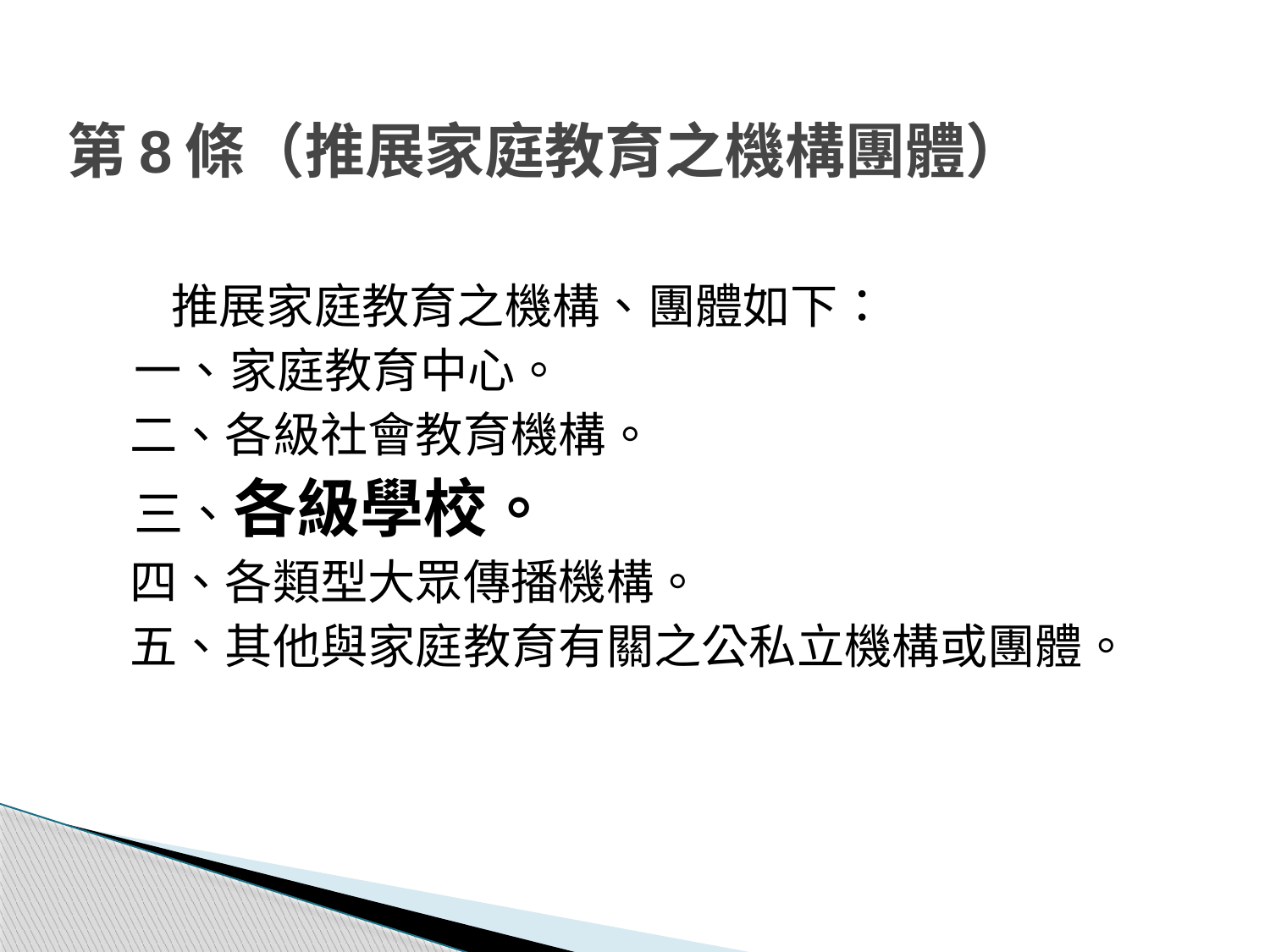

# 第8條（推展家庭教育之機構團體）

　　推展家庭教育之機構、團體如下：
　 一、家庭教育中心。
    二、各級社會教育機構。
   三、各級學校。
    四、各類型大眾傳播機構。
    五、其他與家庭教育有關之公私立機構或團體。